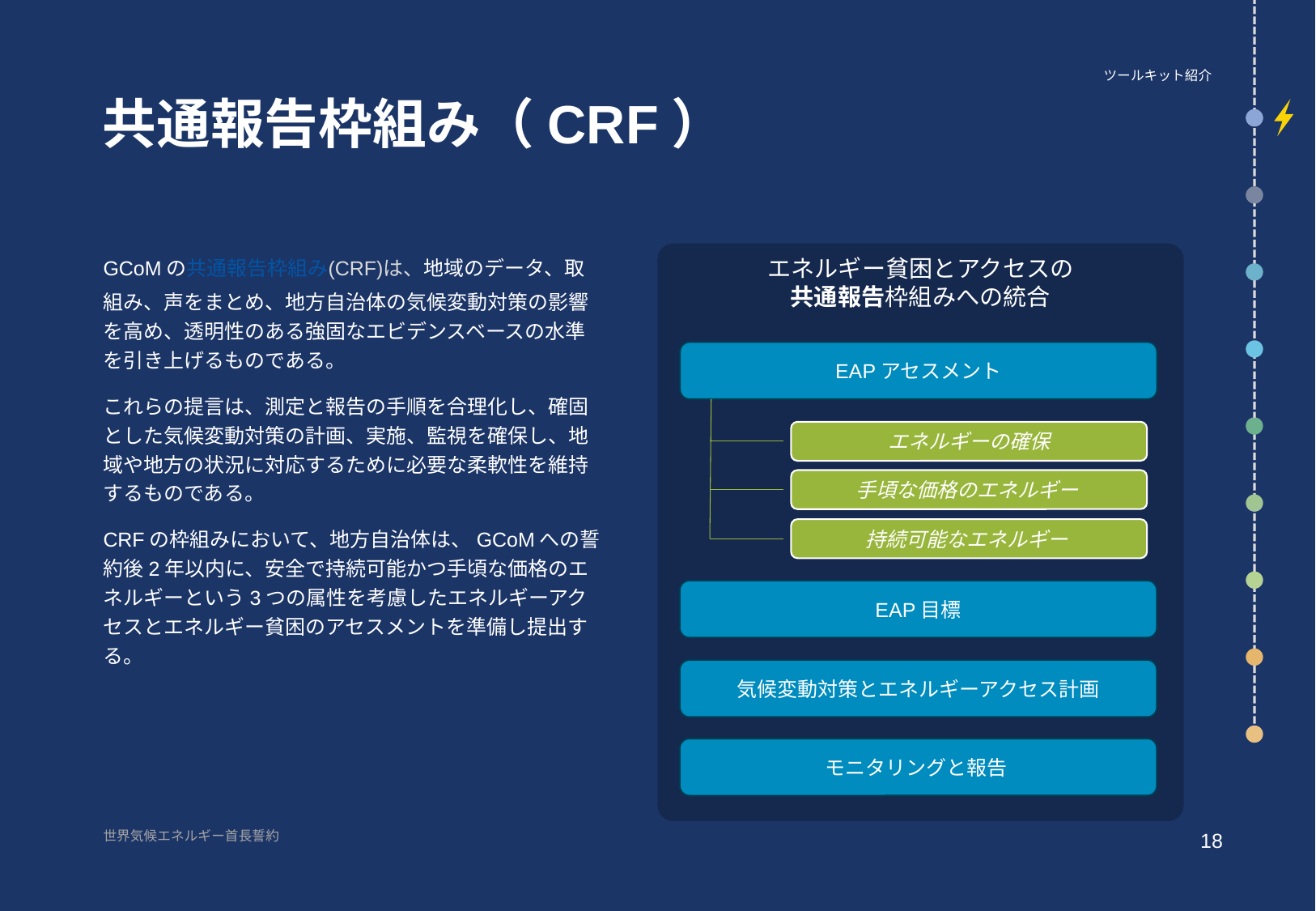

ツールキット紹介
# 共通報告枠組み（CRF）

GCoMの共通報告枠組み(CRF)は、地域のデータ、取組み、声をまとめ、地方自治体の気候変動対策の影響を高め、透明性のある強固なエビデンスベースの水準を引き上げるものである。
これらの提言は、測定と報告の手順を合理化し、確固とした気候変動対策の計画、実施、監視を確保し、地域や地方の状況に対応するために必要な柔軟性を維持するものである。
CRFの枠組みにおいて、地方自治体は、GCoMへの誓約後2年以内に、安全で持続可能かつ手頃な価格のエネルギーという3つの属性を考慮したエネルギーアクセスとエネルギー貧困のアセスメントを準備し提出する。
エネルギー貧困とアクセスの
共通報告枠組みへの統合

EAPアセスメント

エネルギーの確保
手頃な価格のエネルギー

持続可能なエネルギー

EAP目標

気候変動対策とエネルギーアクセス計画

モニタリングと報告
18